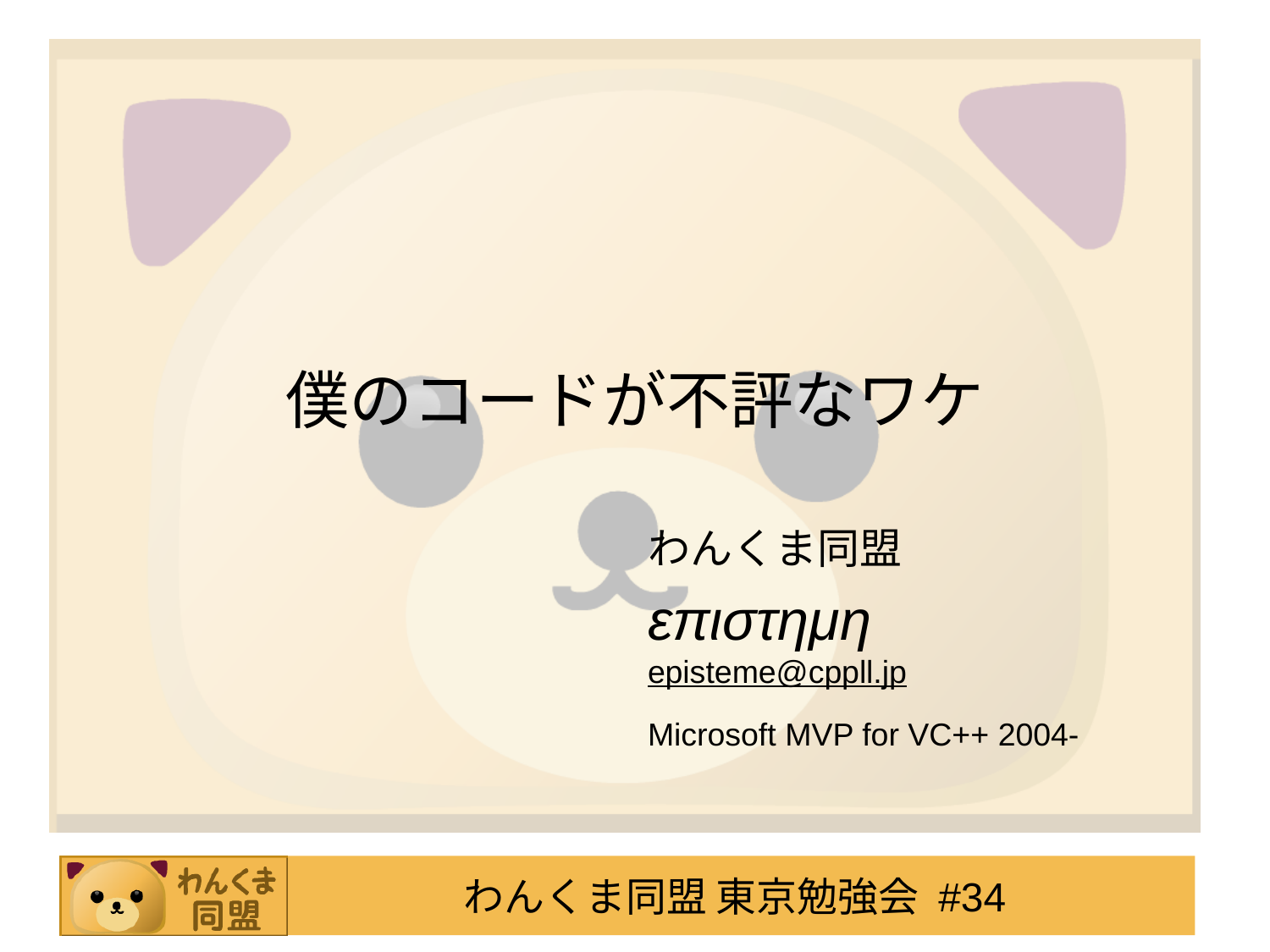

# 僕のコードが不評なワケ
わんくま同盟
επιστημη
episteme@cppll.jp
Microsoft MVP for VC++ 2004-